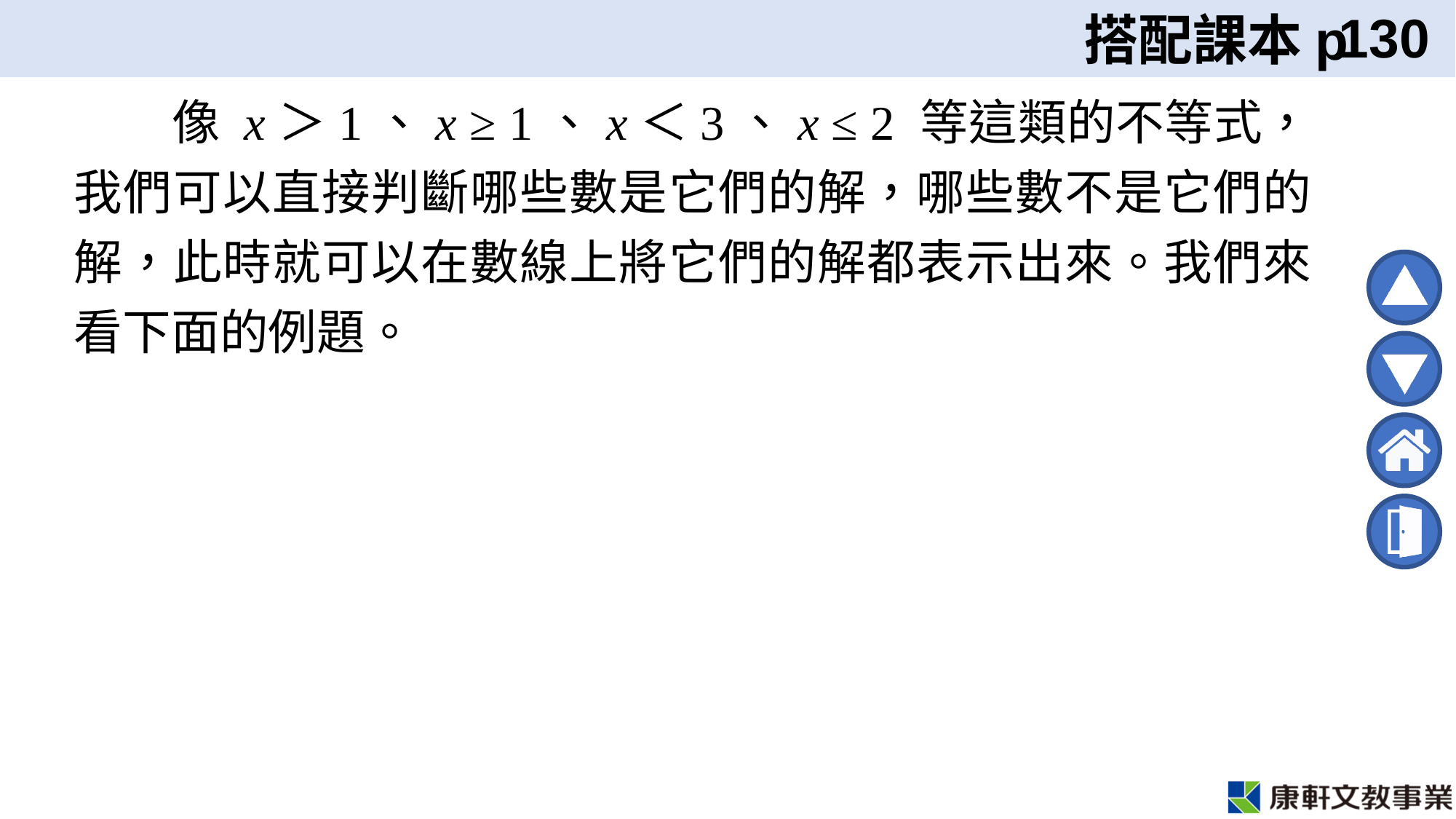

130
　　像 x＞1、x ≥ 1、x＜3、x ≤ 2 等這類的不等式，我們可以直接判斷哪些數是它們的解，哪些數不是它們的解，此時就可以在數線上將它們的解都表示出來。我們來看下面的例題。